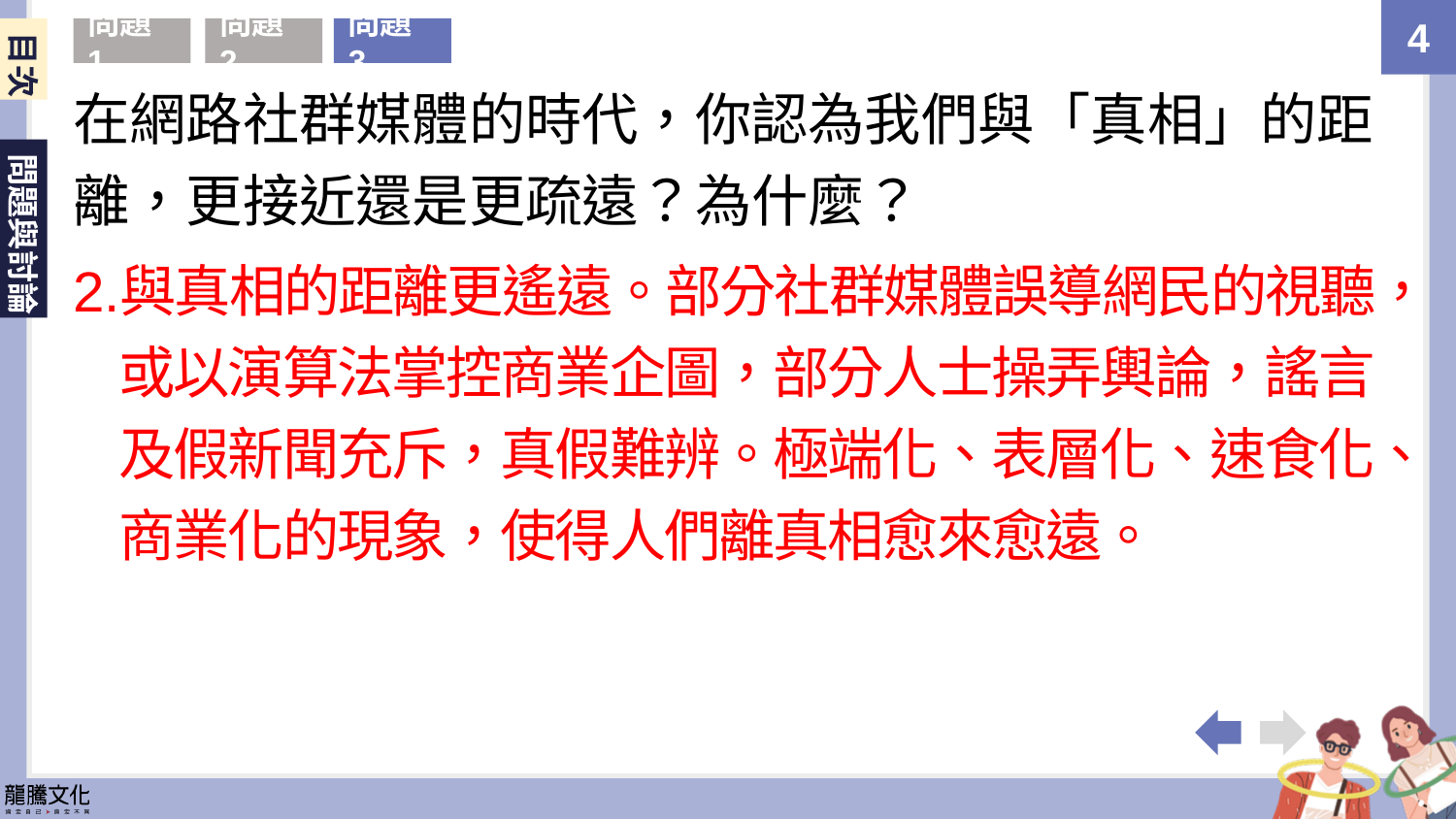

目次
問題1
問題2
問題3
在網路社群媒體的時代，你認為我們與「真相」的距離，更接近還是更疏遠？為什麼？
與真相的距離更遙遠。部分社群媒體誤導網民的視聽，或以演算法掌控商業企圖，部分人士操弄輿論，謠言及假新聞充斥，真假難辨。極端化、表層化、速食化、商業化的現象，使得人們離真相愈來愈遠。